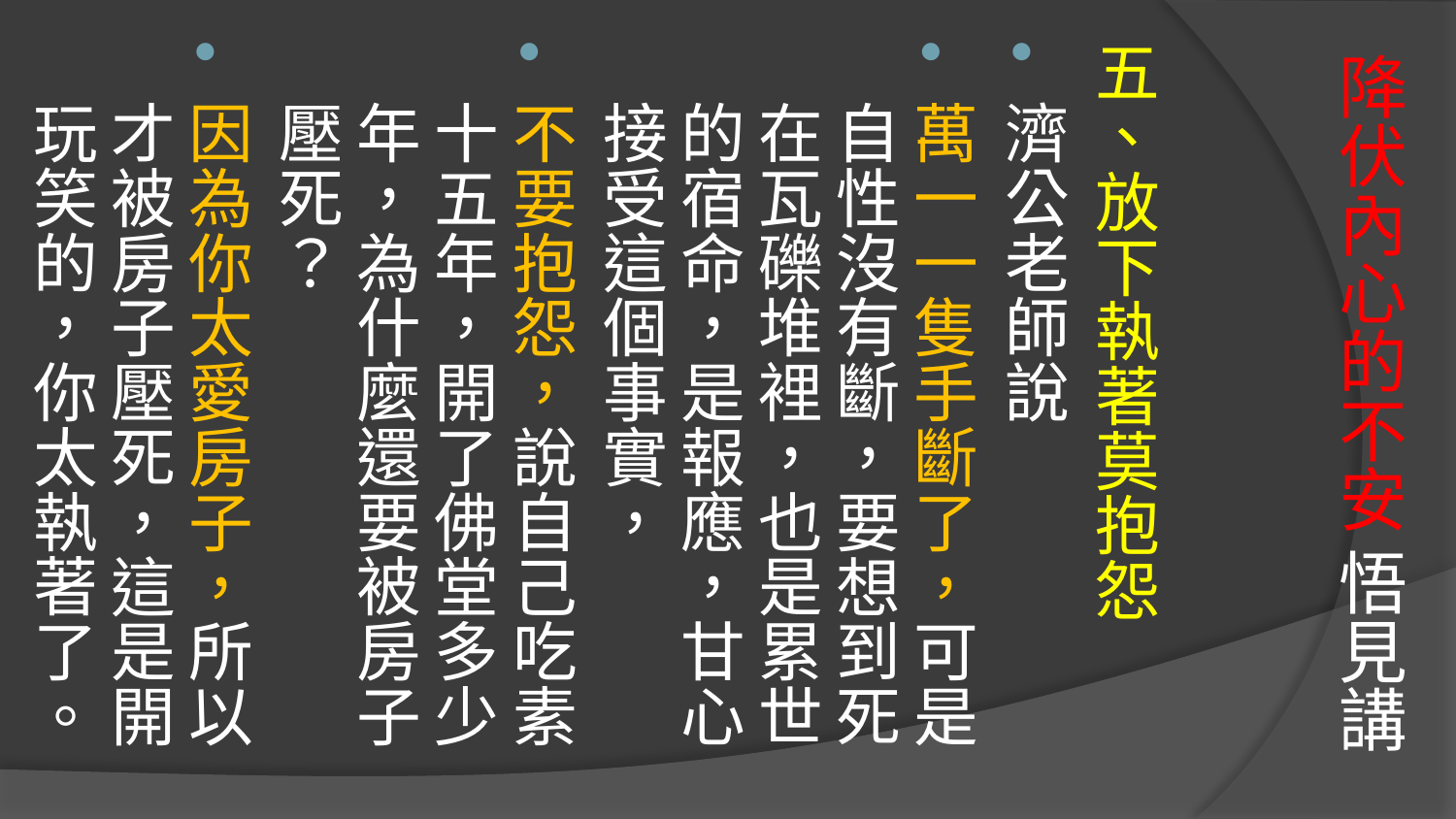

五、放下執著莫抱怨
濟公老師說
萬一一隻手斷了，可是自性沒有斷，要想到死在瓦礫堆裡，也是累世的宿命，是報應，甘心接受這個事實，
不要抱怨，說自己吃素十五年，開了佛堂多少年，為什麼還要被房子壓死？
因為你太愛房子，所以才被房子壓死，這是開玩笑的，你太執著了。
# 降伏內心的不安 悟見講